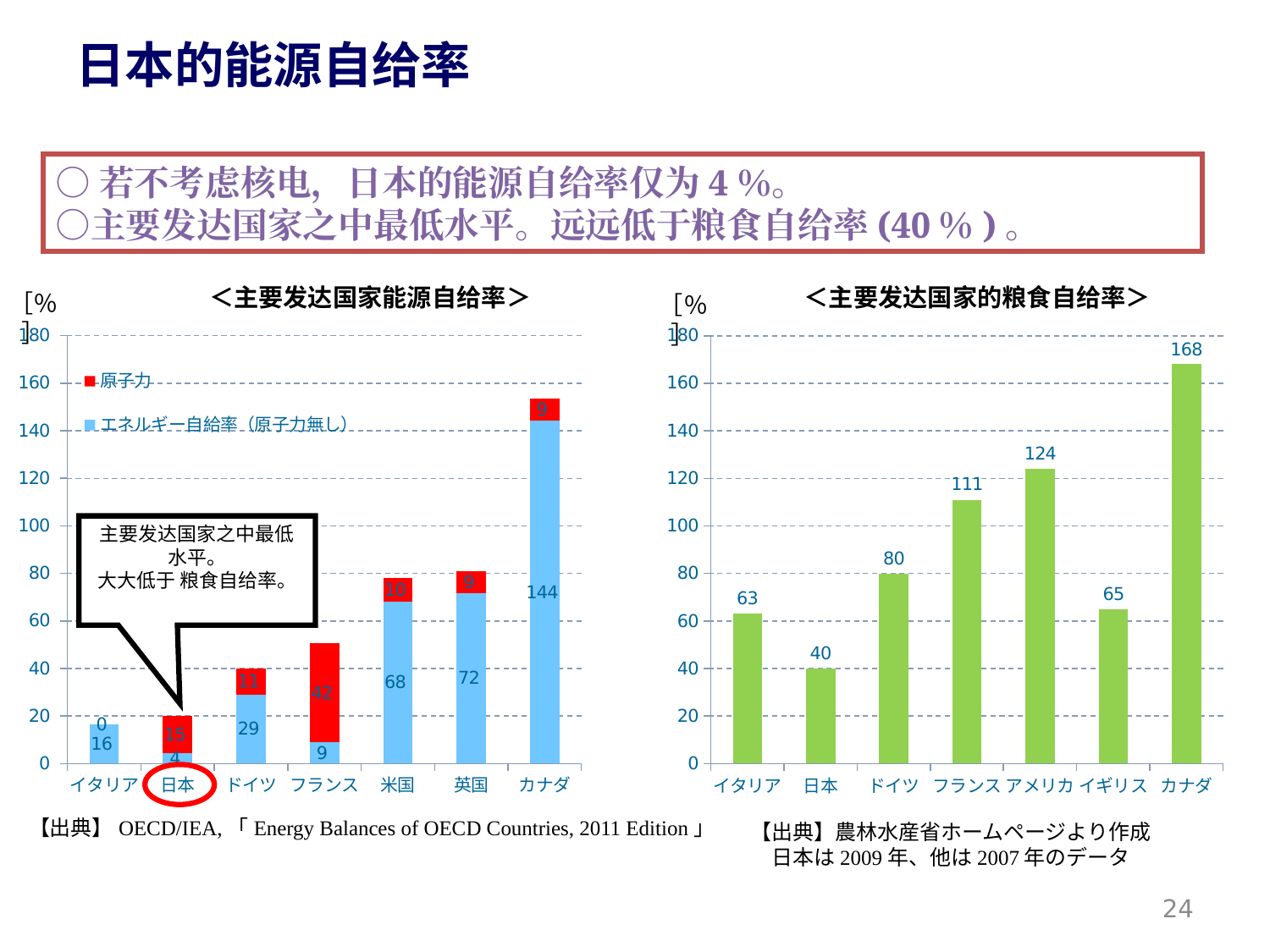

日本的能源自给率
○若不考虑核电，日本的能源自给率仅为4％。
○主要发达国家之中最低水平。远远低于粮食自给率(40％)。
＜主要发达国家能源自给率＞
＜主要发达国家的粮食自给率＞
［％］
［％］

### Chart

| Category | エネルギー自給率（原子力無し） | 原子力 |
|---|---|---|
| イタリア | 16.406487274494317 | 0.0 |
| 日本 | 4.42594122756838 | 15.445242483950935 |
| ドイツ | 28.86070385834929 | 11.03820676231438 |
| フランス | 8.86737959565998 | 41.67512294122239 |
| 米国 | 67.96552808240713 | 10.003143898063726 |
| 英国 | 71.61008335027445 | 9.15328318763977 |
| カナダ | 144.1248229183063 | 9.27121045175508 |

### Chart

| Category |  |
|---|---|
| イタリア | 63.0 |
| 日本 | 40.0 |
| ドイツ | 80.0 |
| フランス | 111.0 |
| アメリカ | 124.0 |
| イギリス | 65.0 |
| カナダ | 168.0 |
主要发达国家之中最低水平。
大大低于 粮食自给率。

【出典】OECD/IEA,「Energy Balances of OECD Countries, 2011 Edition」
【出典】農林水産省ホームページより作成
日本は2009年、他は2007年のデータ
24